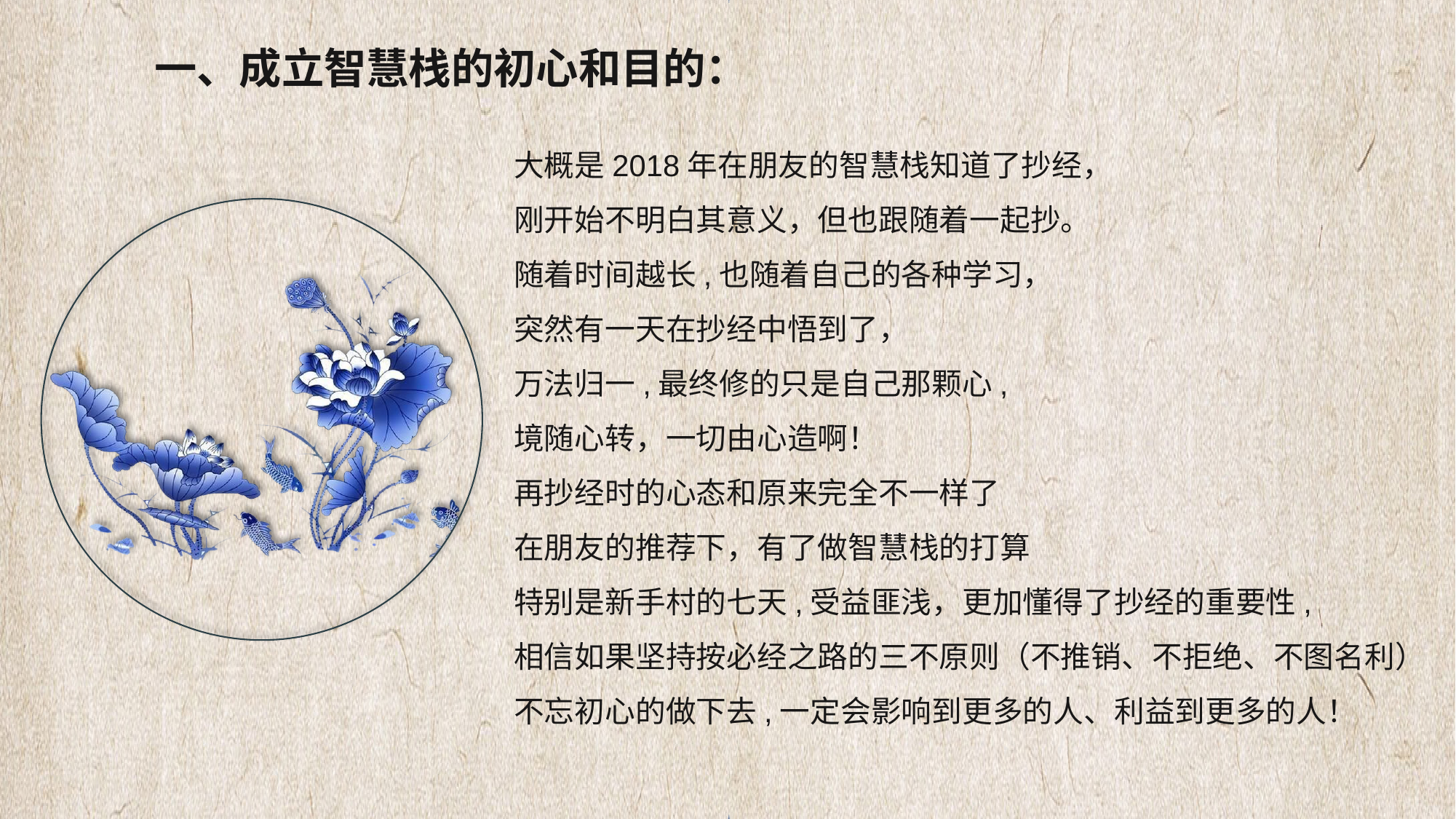

一、成立智慧栈的初心和目的：
大概是2018年在朋友的智慧栈知道了抄经，
刚开始不明白其意义，但也跟随着一起抄。
随着时间越长,也随着自己的各种学习，
突然有一天在抄经中悟到了，
万法归一,最终修的只是自己那颗心,
境随心转，一切由心造啊！
再抄经时的心态和原来完全不一样了
在朋友的推荐下，有了做智慧栈的打算
特别是新手村的七天,受益匪浅，更加懂得了抄经的重要性,
相信如果坚持按必经之路的三不原则（不推销、不拒绝、不图名利）不忘初心的做下去,一定会影响到更多的人、利益到更多的人！